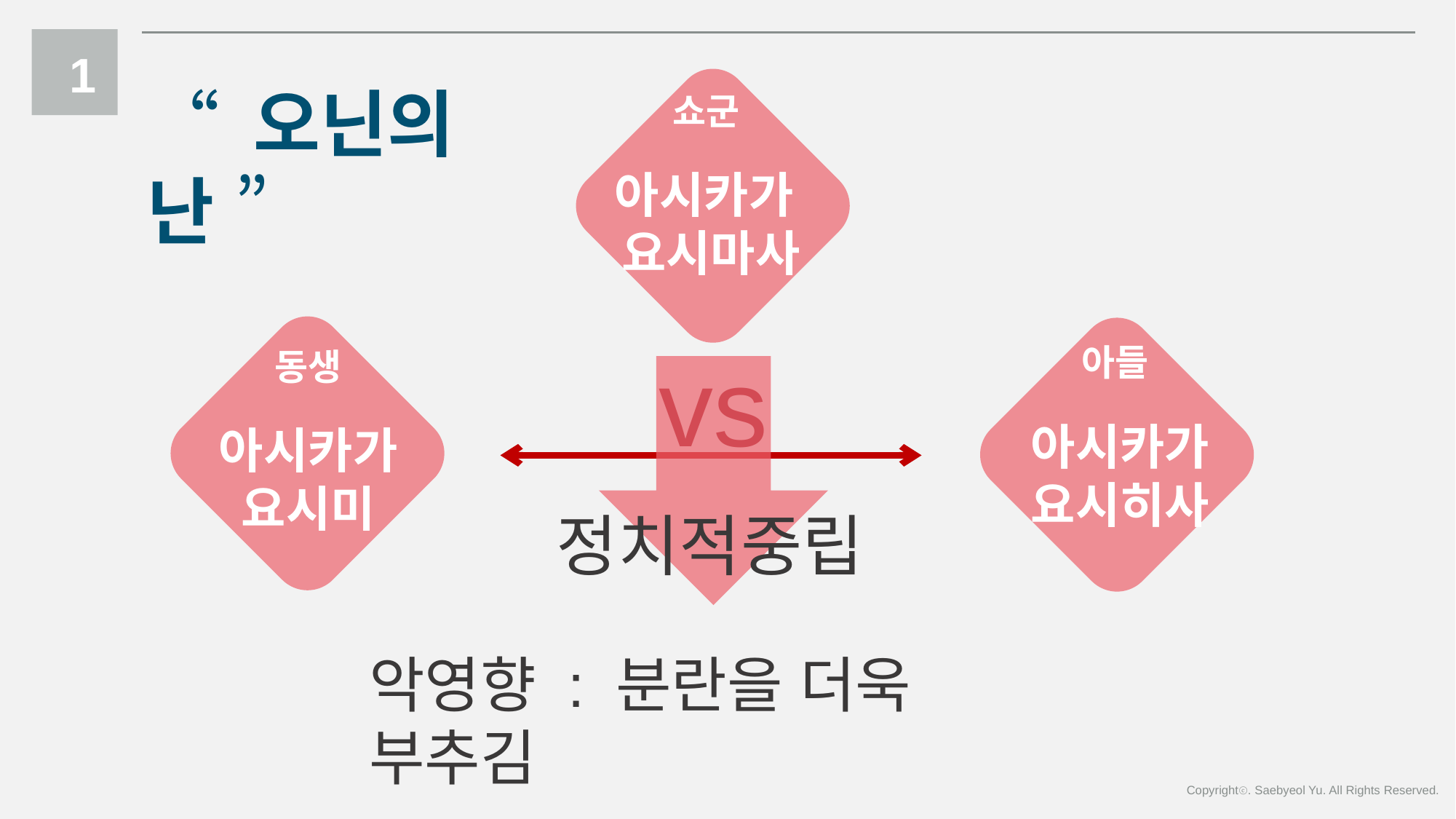

“ 오닌의 난 ”

1
쇼군

아시카가
요시마사

vs
아들

아시카가
요시히사
동생

아시카가
요시미

정치적중립
악영향 : 분란을 더욱 부추김